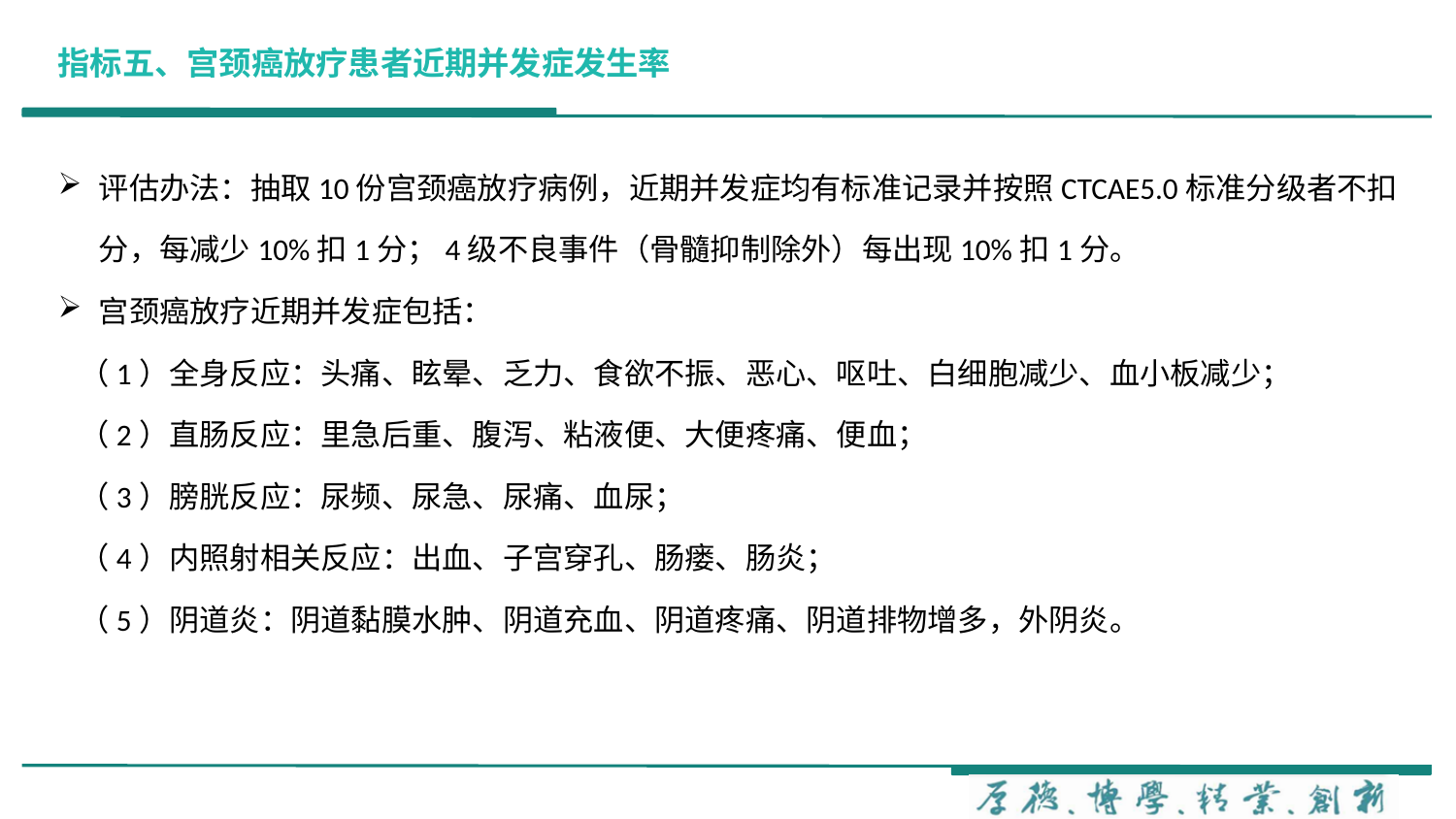

指标五、宫颈癌放疗患者近期并发症发生率

评估办法：抽取10份宫颈癌放疗病例，近期并发症均有标准记录并按照CTCAE5.0标准分级者不扣分，每减少10%扣1分；4级不良事件（骨髓抑制除外）每出现10%扣1分。
宫颈癌放疗近期并发症包括：
  （1）全身反应：头痛、眩晕、乏力、食欲不振、恶心、呕吐、白细胞减少、血小板减少；
  （2）直肠反应：里急后重、腹泻、粘液便、大便疼痛、便血；
  （3）膀胱反应：尿频、尿急、尿痛、血尿；
  （4）内照射相关反应：出血、子宫穿孔、肠瘘、肠炎；
  （5）阴道炎：阴道黏膜水肿、阴道充血、阴道疼痛、阴道排物增多，外阴炎。